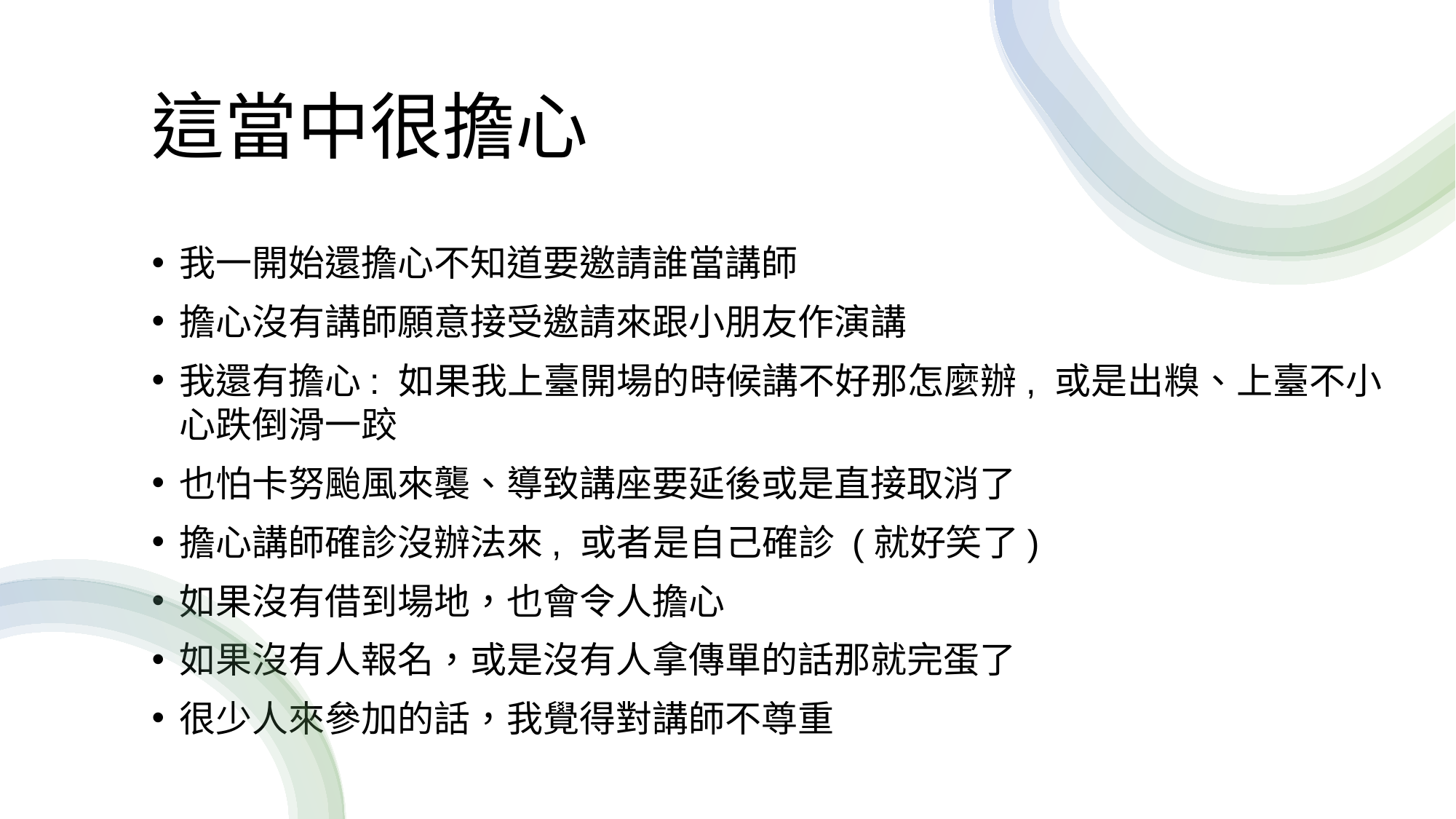

# 這當中很擔心
我一開始還擔心不知道要邀請誰當講師
擔心沒有講師願意接受邀請來跟小朋友作演講
我還有擔心: 如果我上臺開場的時候講不好那怎麼辦, 或是出糗、上臺不小心跌倒滑一跤
也怕卡努颱風來襲、導致講座要延後或是直接取消了
擔心講師確診沒辦法來, 或者是自己確診 (就好笑了)
如果沒有借到場地，也會令人擔心
如果沒有人報名，或是沒有人拿傳單的話那就完蛋了
很少人來參加的話，我覺得對講師不尊重